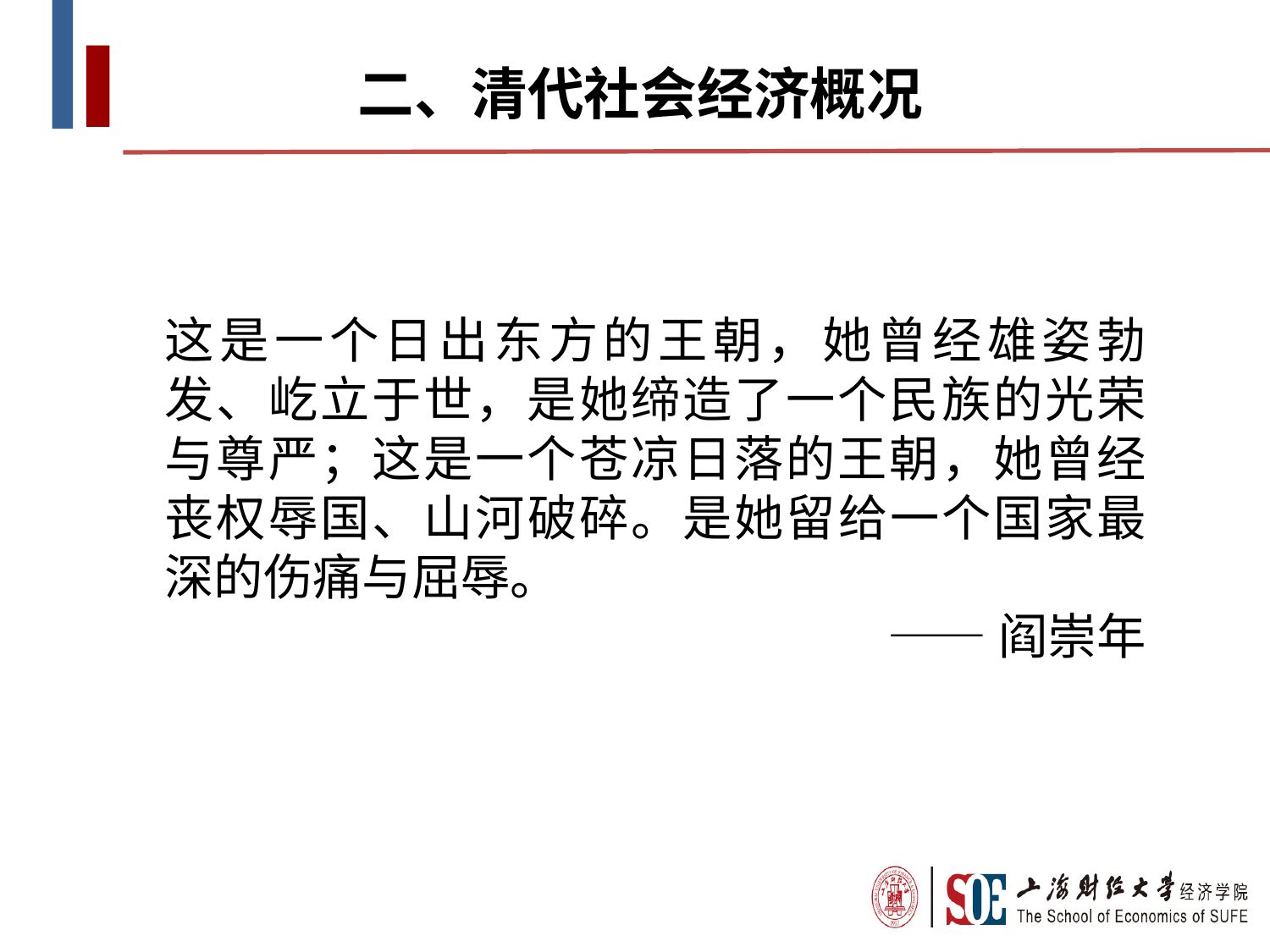

# 二、清代社会经济概况

这是一个日出东方的王朝，她曾经雄姿勃发、屹立于世，是她缔造了一个民族的光荣与尊严；这是一个苍凉日落的王朝，她曾经丧权辱国、山河破碎。是她留给一个国家最深的伤痛与屈辱。
——阎崇年